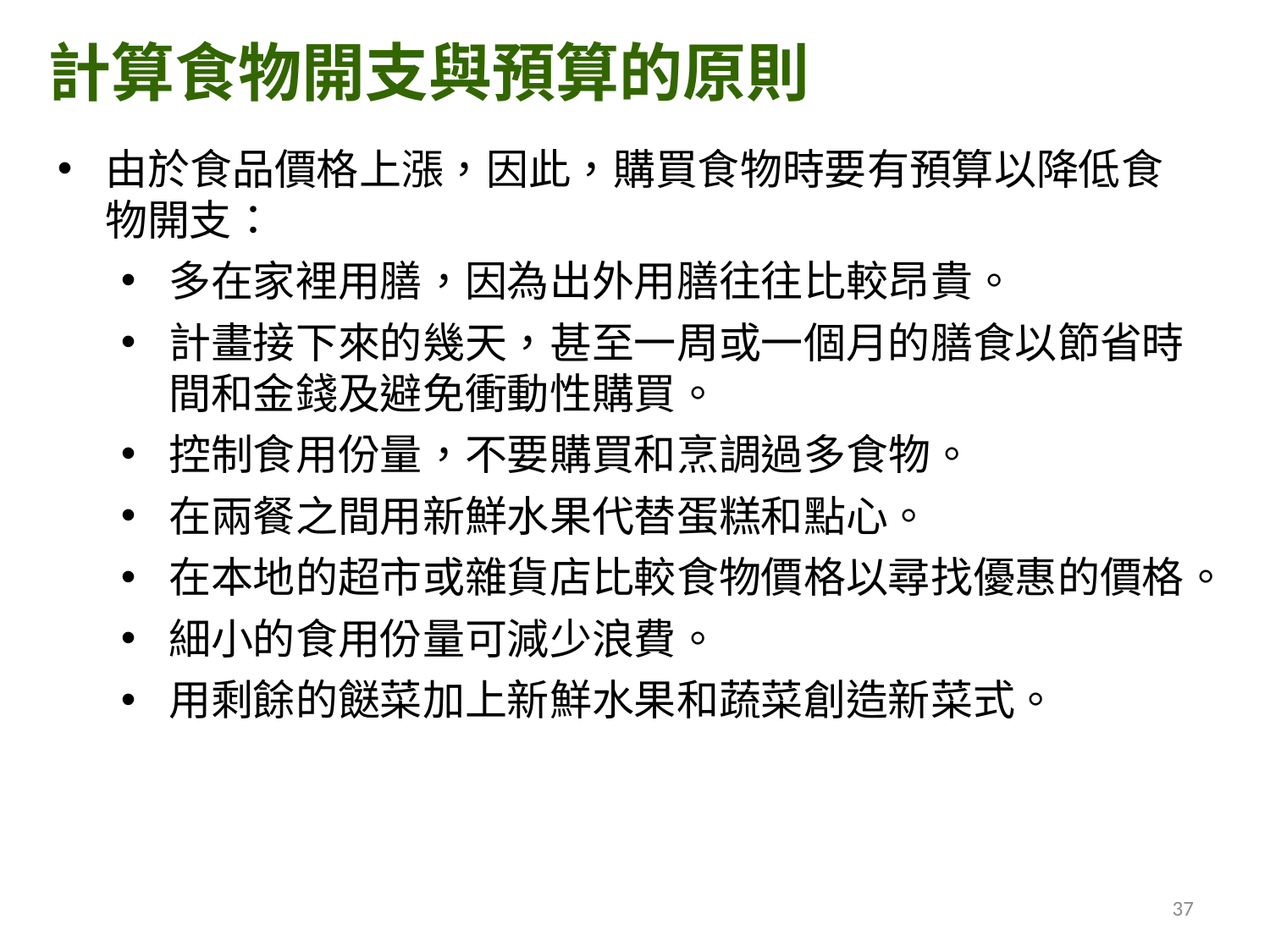

計算食物開支與預算的原則
由於食品價格上漲，因此，購買食物時要有預算以降低食物開支：
多在家裡用膳，因為出外用膳往往比較昂貴。
計畫接下來的幾天，甚至一周或一個月的膳食以節省時間和金錢及避免衝動性購買。
控制食用份量，不要購買和烹調過多食物。
在兩餐之間用新鮮水果代替蛋糕和點心。
在本地的超市或雜貨店比較食物價格以尋找優惠的價格。
細小的食用份量可減少浪費。
用剩餘的餸菜加上新鮮水果和蔬菜創造新菜式。
37